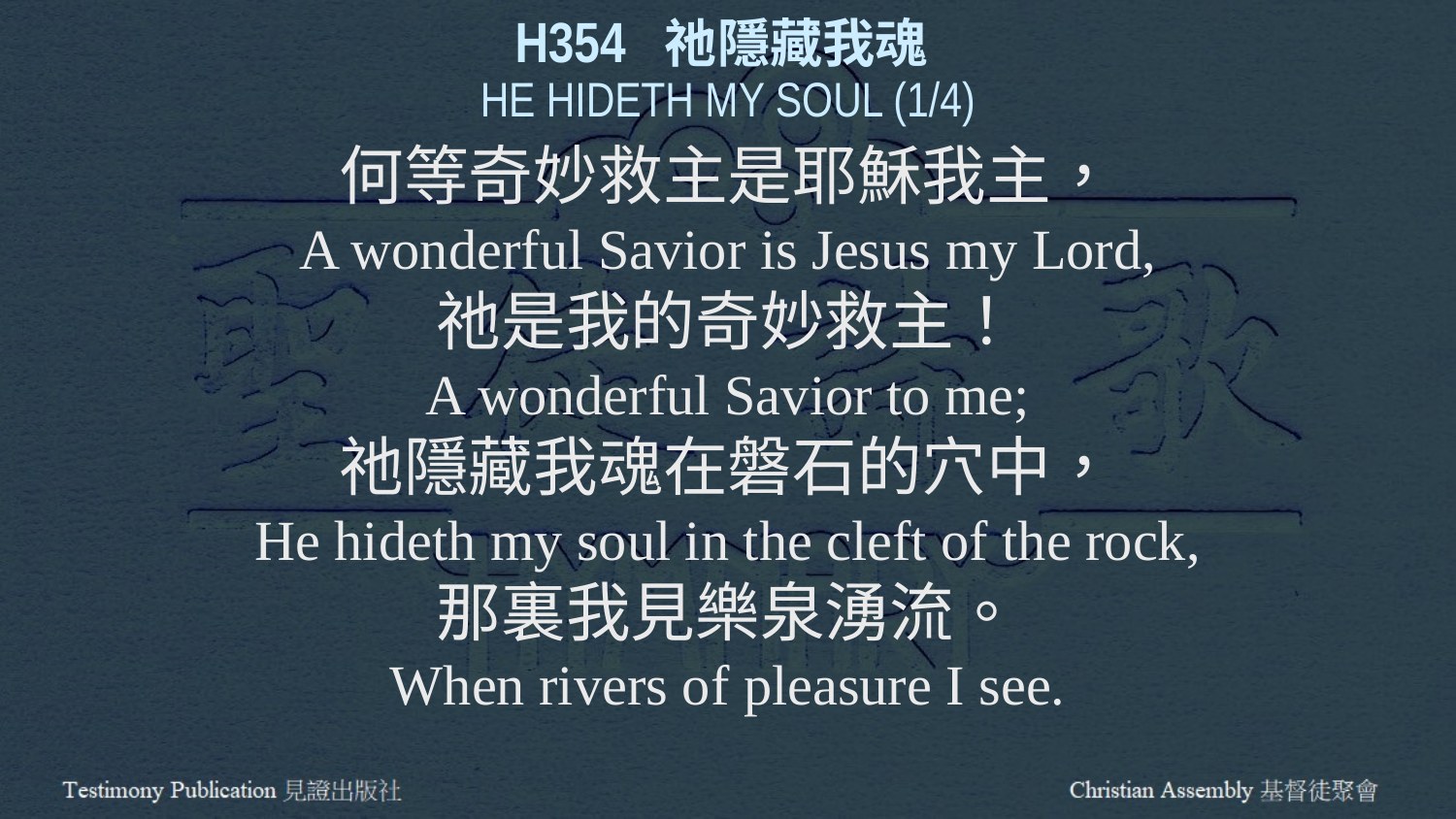

H354  祂隱藏我魂
HE HIDETH MY SOUL (1/4)
何等奇妙救主是耶穌我主，
A wonderful Savior is Jesus my Lord,
祂是我的奇妙救主！
A wonderful Savior to me;
祂隱藏我魂在磐石的穴中，
He hideth my soul in the cleft of the rock,
那裏我見樂泉湧流。
When rivers of pleasure I see.